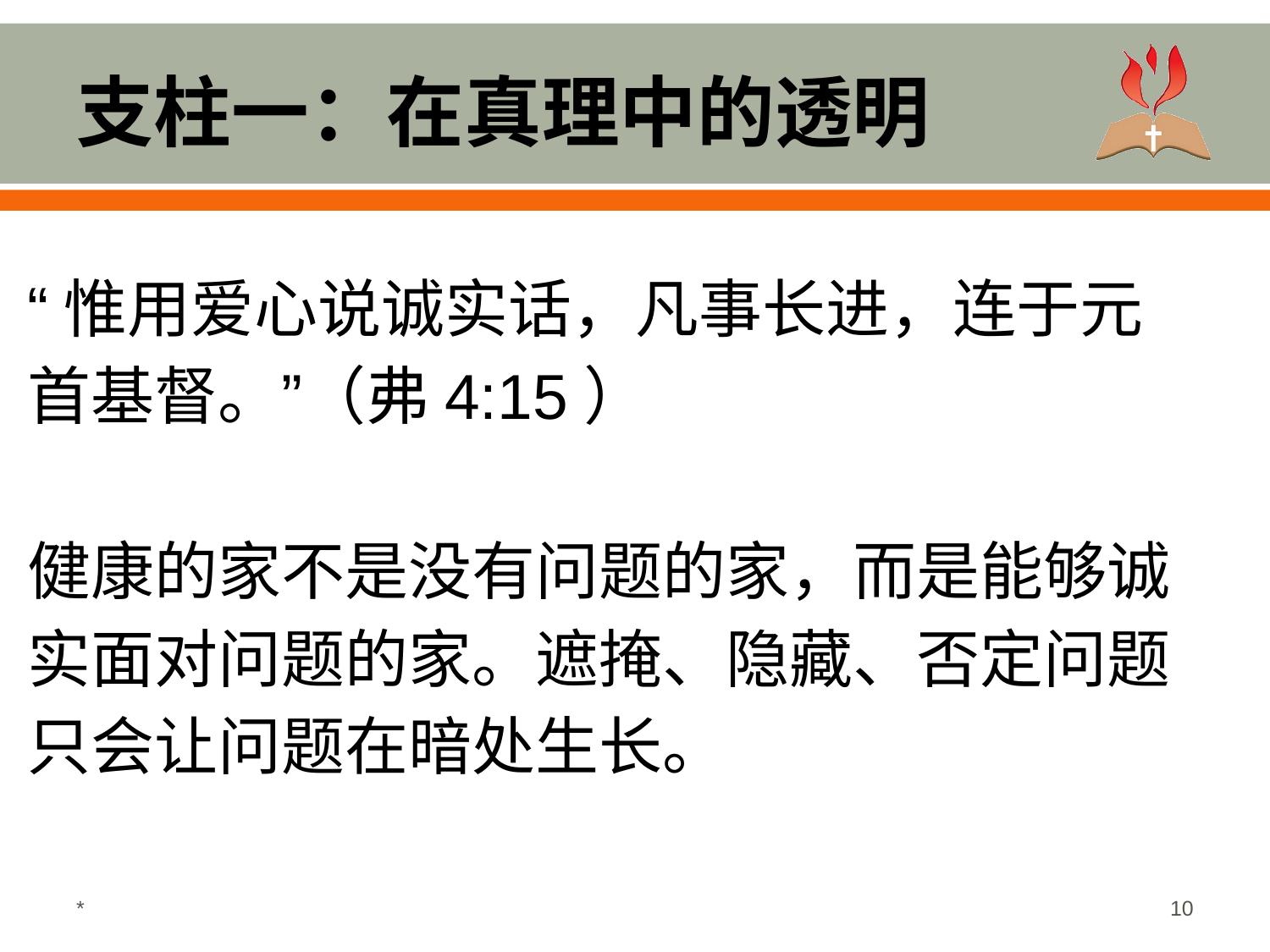

# 支柱一：在真理中的透明
“惟用爱心说诚实话，凡事长进，连于元首基督。”（弗4:15）

健康的家不是没有问题的家，而是能够诚实面对问题的家。遮掩、隐藏、否定问题只会让问题在暗处生长。

*
10